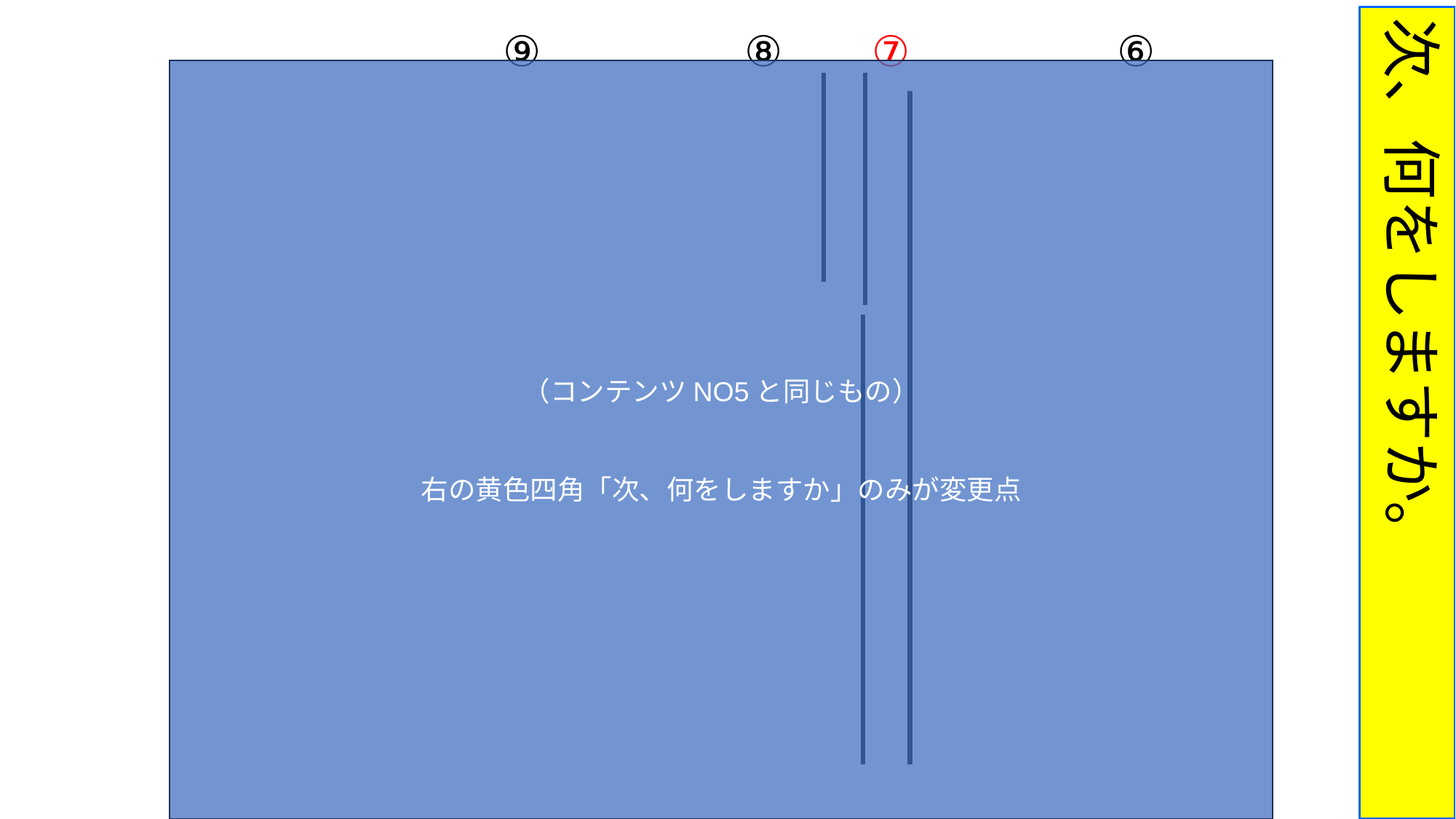

次、何をしますか。
⑨
⑧
⑦
⑥
（コンテンツNO5と同じもの）

右の黄色四角「次、何をしますか」のみが変更点